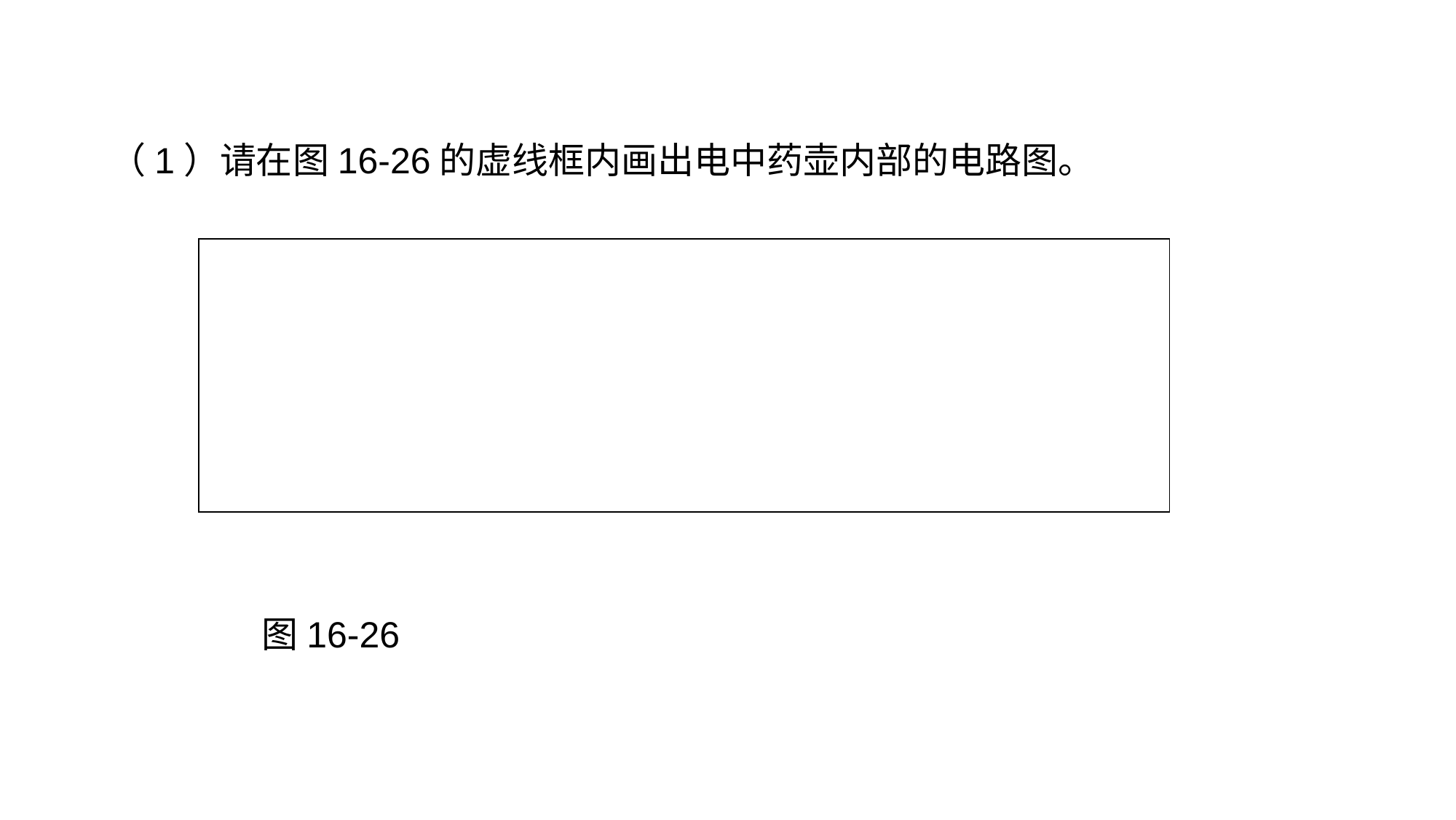

（1）请在图16-26的虚线框内画出电中药壶内部的电路图。
真题回顾 把握考向
|  |
| --- |
图16-26